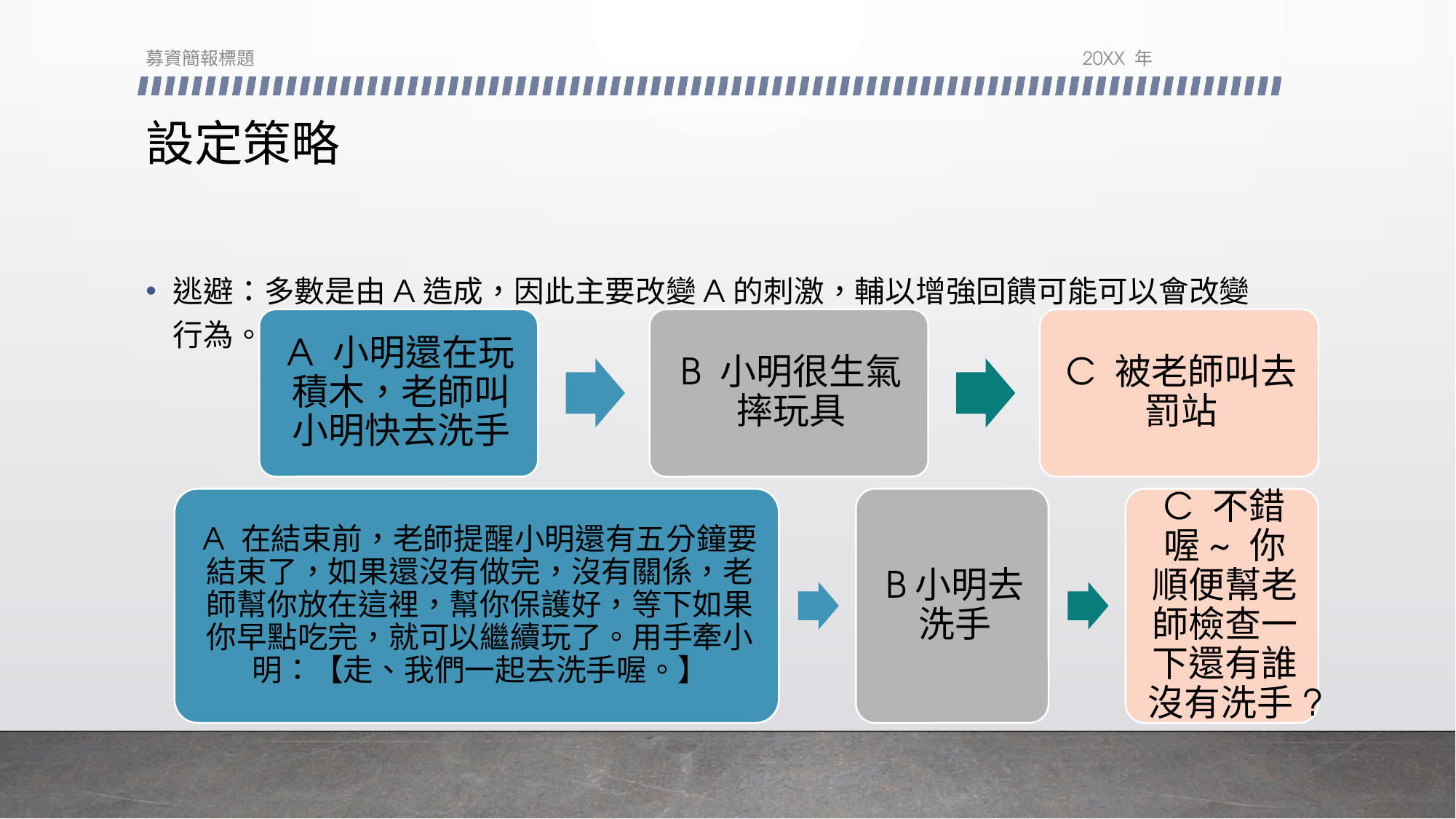

募資簡報標題
20XX 年
# 設定策略
逃避：多數是由A造成，因此主要改變A的刺激，輔以增強回饋可能可以會改變行為。

A 小明還在玩積木，老師叫小明快去洗手

B 小明很生氣摔玩具

C 被老師叫去罰站
A 在結束前，老師提醒小明還有五分鐘要結束了，如果還沒有做完，沒有關係，老師幫你放在這裡，幫你保護好，等下如果你早點吃完，就可以繼續玩了。用手牽小明：【走、我們一起去洗手喔。】

B小明去洗手

C 不錯喔~ 你順便幫老師檢查一下還有誰沒有洗手?